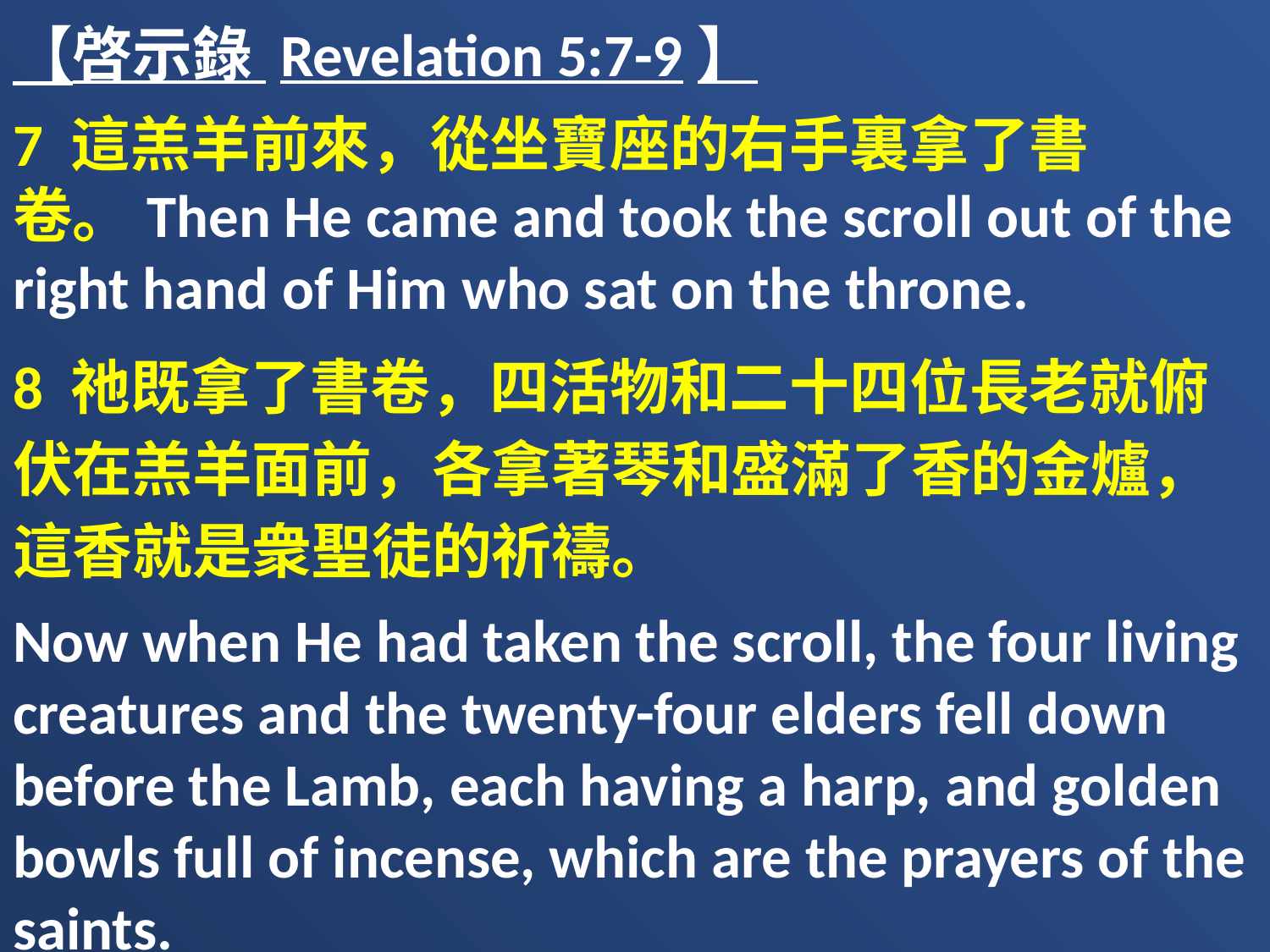

【啓示錄 Revelation 5:7-9】
7 這羔羊前來，從坐寶座的右手裏拿了書卷。Then He came and took the scroll out of the right hand of Him who sat on the throne.
8 祂既拿了書卷，四活物和二十四位長老就俯伏在羔羊面前，各拿著琴和盛滿了香的金爐，這香就是衆聖徒的祈禱。
Now when He had taken the scroll, the four living creatures and the twenty-four elders fell down before the Lamb, each having a harp, and golden bowls full of incense, which are the prayers of the saints.